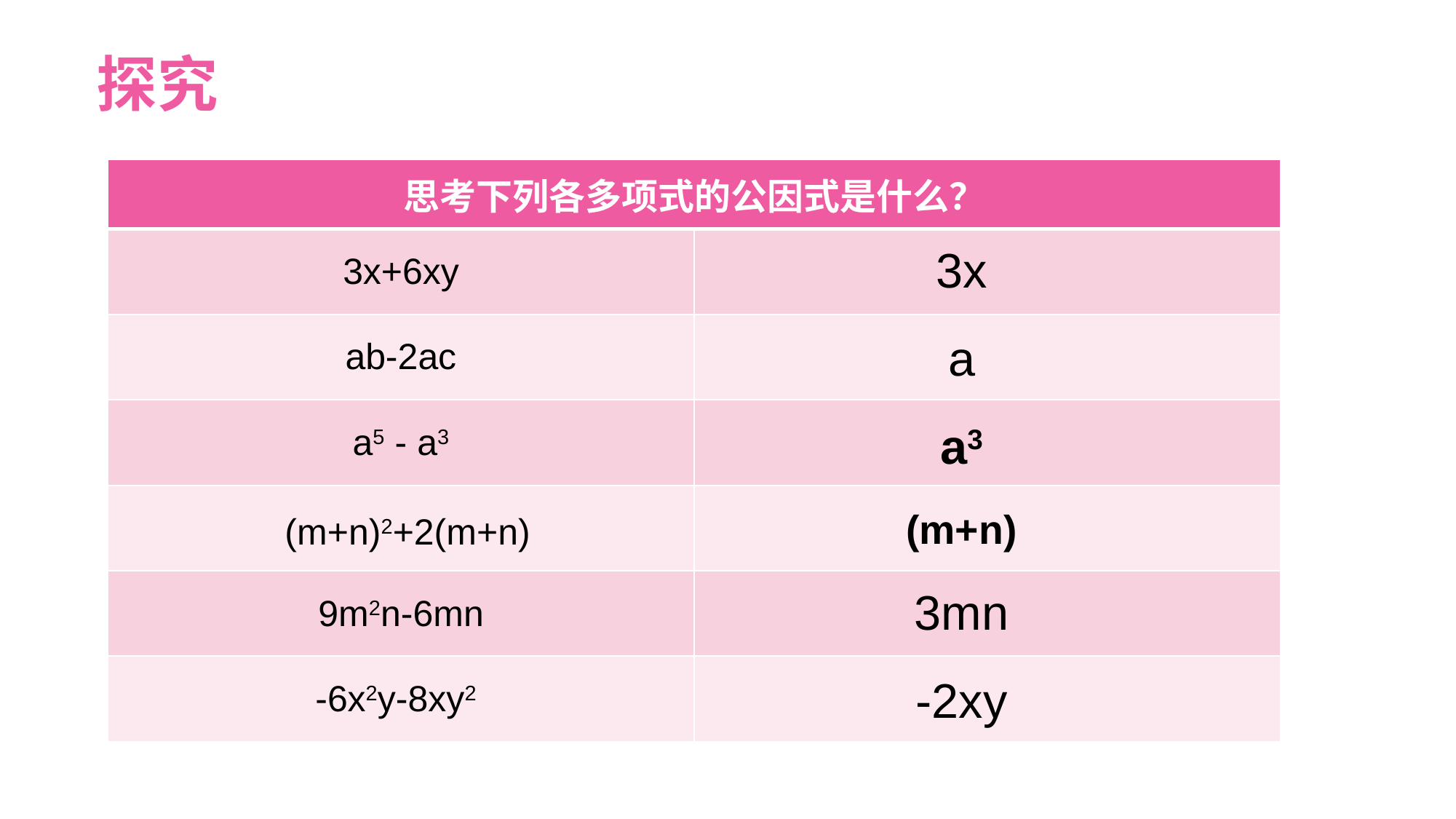

探究
| 思考下列各多项式的公因式是什么？ |  |
| --- | --- |
| 3x+6xy |  |
| ab-2ac |  |
| a5 - a3 |  |
| (m+n)2+2(m+n) |  |
| 9m2n-6mn |  |
| -6x2y-8xy2 |  |
3x
a
a3
(m+n)
3mn
-2xy